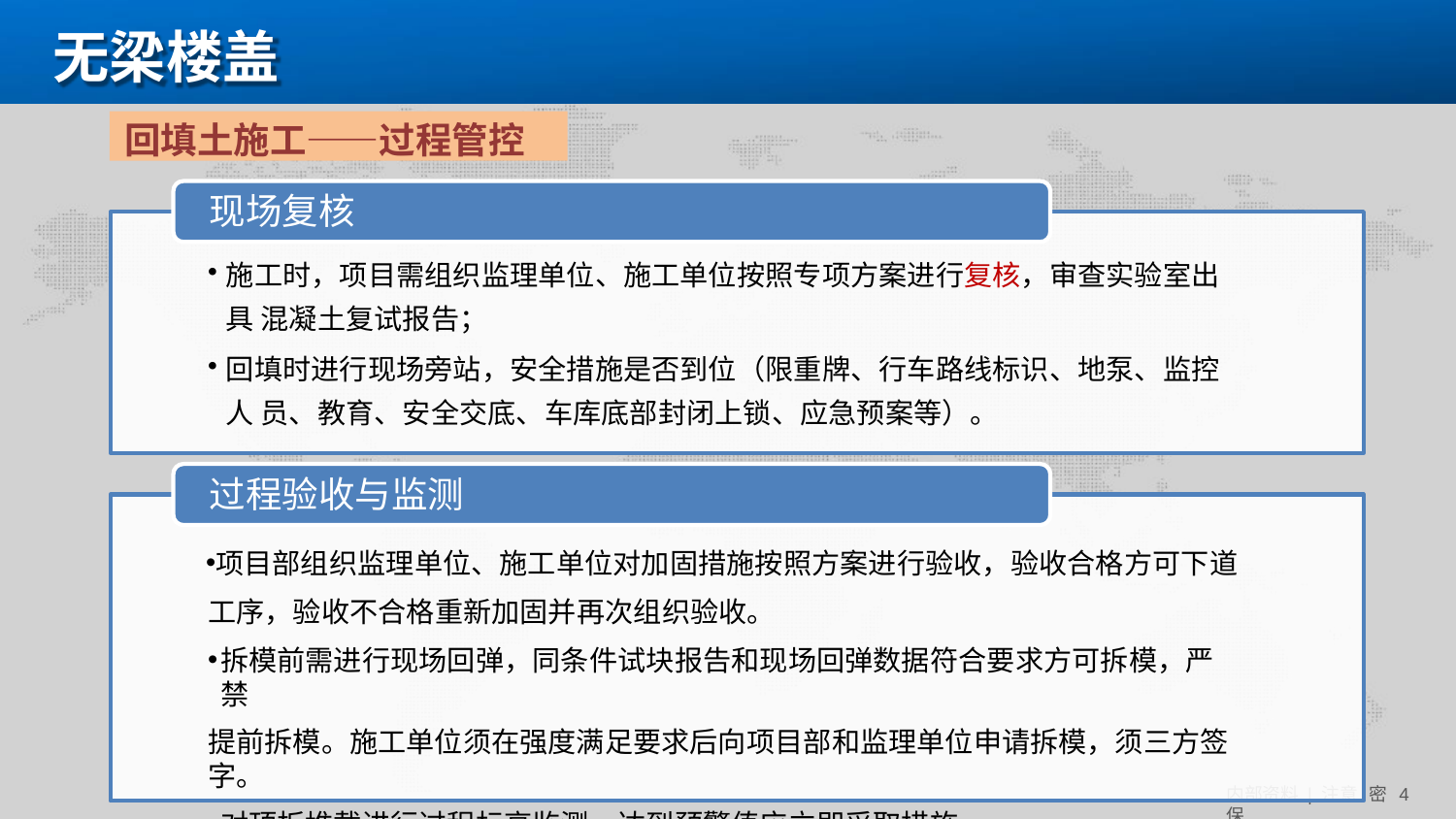

# 无梁楼盖
回填土施工——过程管控

现场复核
施工时，项目需组织监理单位、施工单位按照专项方案进行复核，审查实验室出具 混凝土复试报告；
回填时进行现场旁站，安全措施是否到位（限重牌、行车路线标识、地泵、监控人 员、教育、安全交底、车库底部封闭上锁、应急预案等）。

过程验收与监测
项目部组织监理单位、施工单位对加固措施按照方案进行验收，验收合格方可下道 工序，验收不合格重新加固并再次组织验收。
拆模前需进行现场回弹，同条件试块报告和现场回弹数据符合要求方可拆模，严禁
提前拆模。施工单位须在强度满足要求后向项目部和监理单位申请拆模，须三方签字。
对顶板堆载进行过程标高监测，达到预警值应立即采取措施。

密 4
内部资料 | 注意保